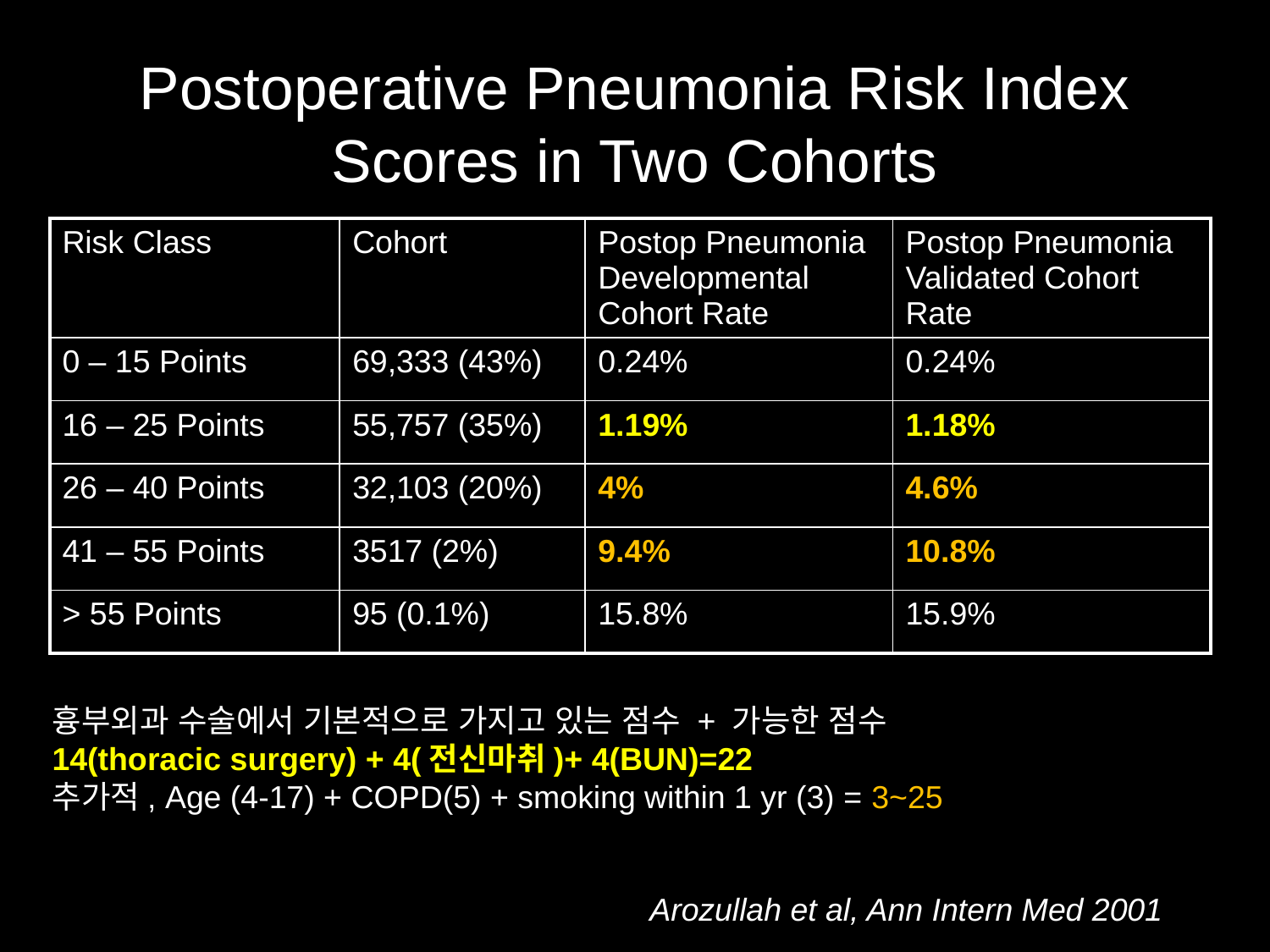

# Postoperative Pneumonia Risk Index Scores in Two Cohorts
| Risk Class | Cohort | Postop Pneumonia Developmental Cohort Rate | Postop Pneumonia Validated Cohort Rate |
| --- | --- | --- | --- |
| 0 – 15 Points | 69,333 (43%) | 0.24% | 0.24% |
| 16 – 25 Points | 55,757 (35%) | 1.19% | 1.18% |
| 26 – 40 Points | 32,103 (20%) | 4% | 4.6% |
| 41 – 55 Points | 3517 (2%) | 9.4% | 10.8% |
| > 55 Points | 95 (0.1%) | 15.8% | 15.9% |
흉부외과 수술에서 기본적으로 가지고 있는 점수 + 가능한 점수
14(thoracic surgery) + 4(전신마취)+ 4(BUN)=22
추가적, Age (4-17) + COPD(5) + smoking within 1 yr (3) = 3~25
Arozullah et al, Ann Intern Med 2001